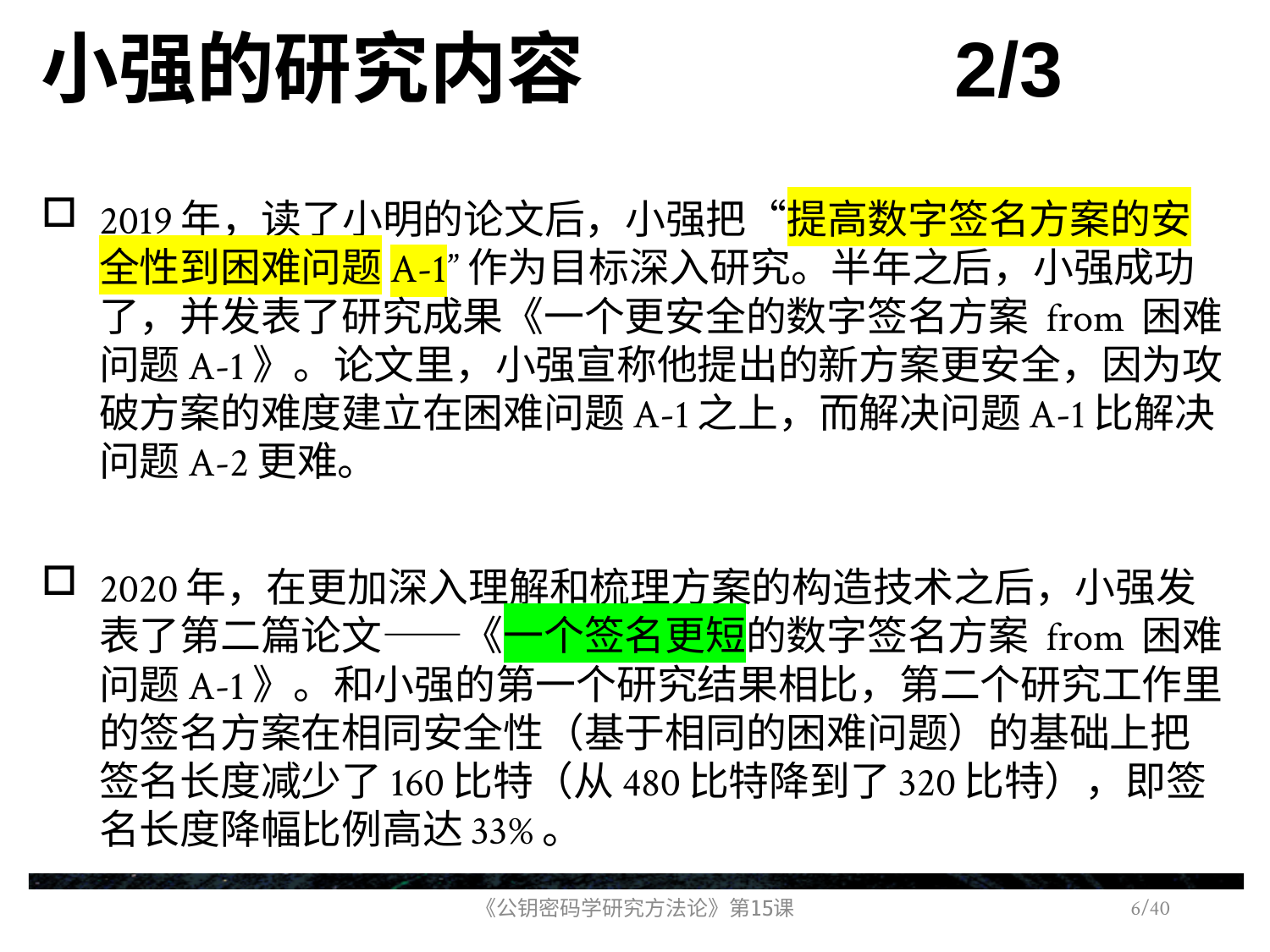

# 小强的研究内容                    2/3
2019年，读了小明的论文后，小强把“提高数字签名方案的安全性到困难问题A-1”作为目标深入研究。半年之后，小强成功了，并发表了研究成果《一个更安全的数字签名方案 from 困难问题A-1》。论文里，小强宣称他提出的新方案更安全，因为攻破方案的难度建立在困难问题A-1之上，而解决问题A-1比解决问题A-2更难。

2020年，在更加深入理解和梳理方案的构造技术之后，小强发表了第二篇论文——《一个签名更短的数字签名方案 from 困难问题A-1》。和小强的第一个研究结果相比，第二个研究工作里的签名方案在相同安全性（基于相同的困难问题）的基础上把签名长度减少了160比特（从480比特降到了320比特），即签名长度降幅比例高达33%。
《公钥密码学研究方法论》第15课
6/40